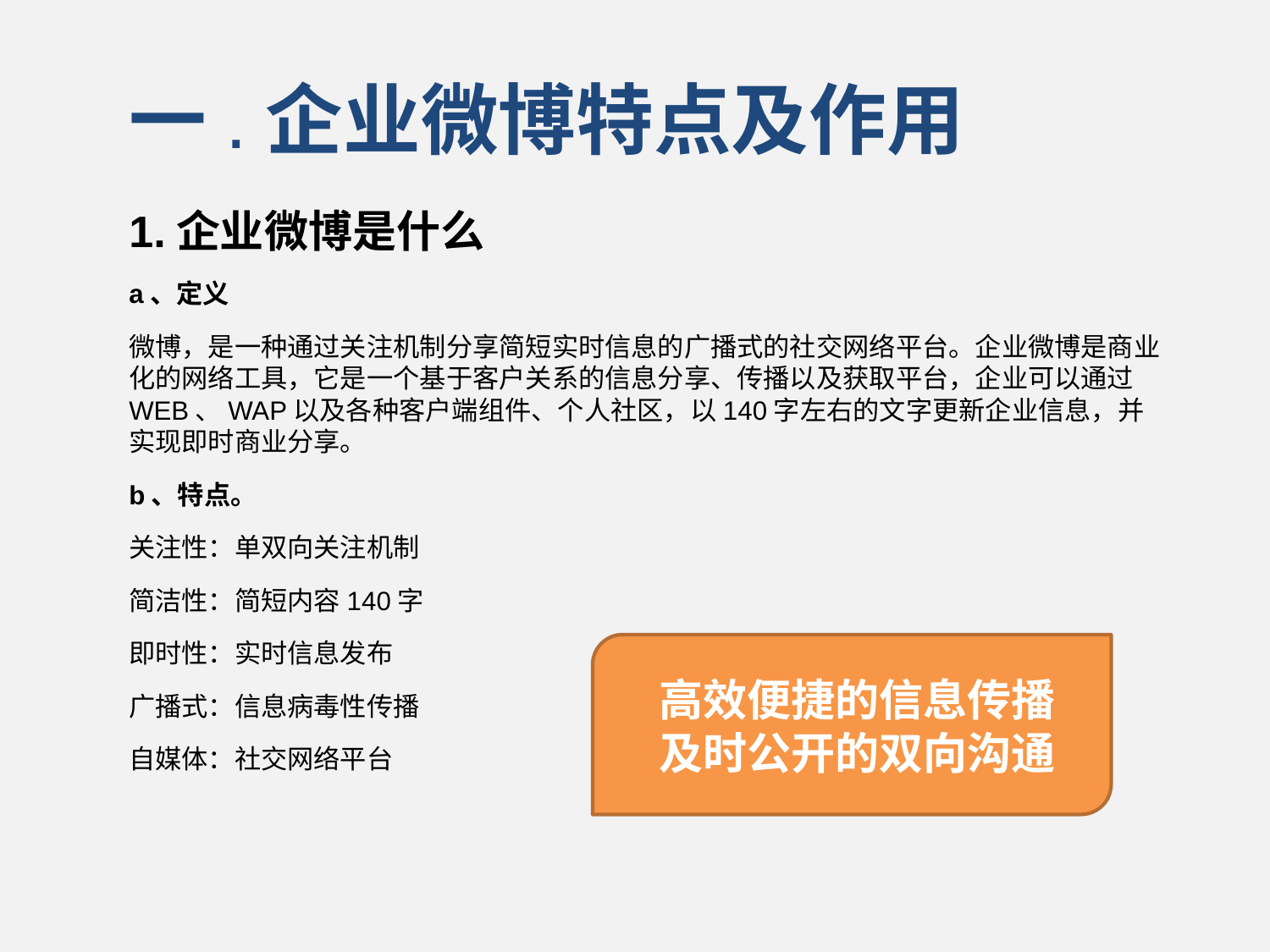

# 一.企业微博特点及作用
1.企业微博是什么
a、定义
微博，是一种通过关注机制分享简短实时信息的广播式的社交网络平台。企业微博是商业化的网络工具，它是一个基于客户关系的信息分享、传播以及获取平台，企业可以通过WEB、WAP以及各种客户端组件、个人社区，以140字左右的文字更新企业信息，并实现即时商业分享。
b、特点。
关注性：单双向关注机制
简洁性：简短内容140字
即时性：实时信息发布
广播式：信息病毒性传播
自媒体：社交网络平台

高效便捷的信息传播
及时公开的双向沟通